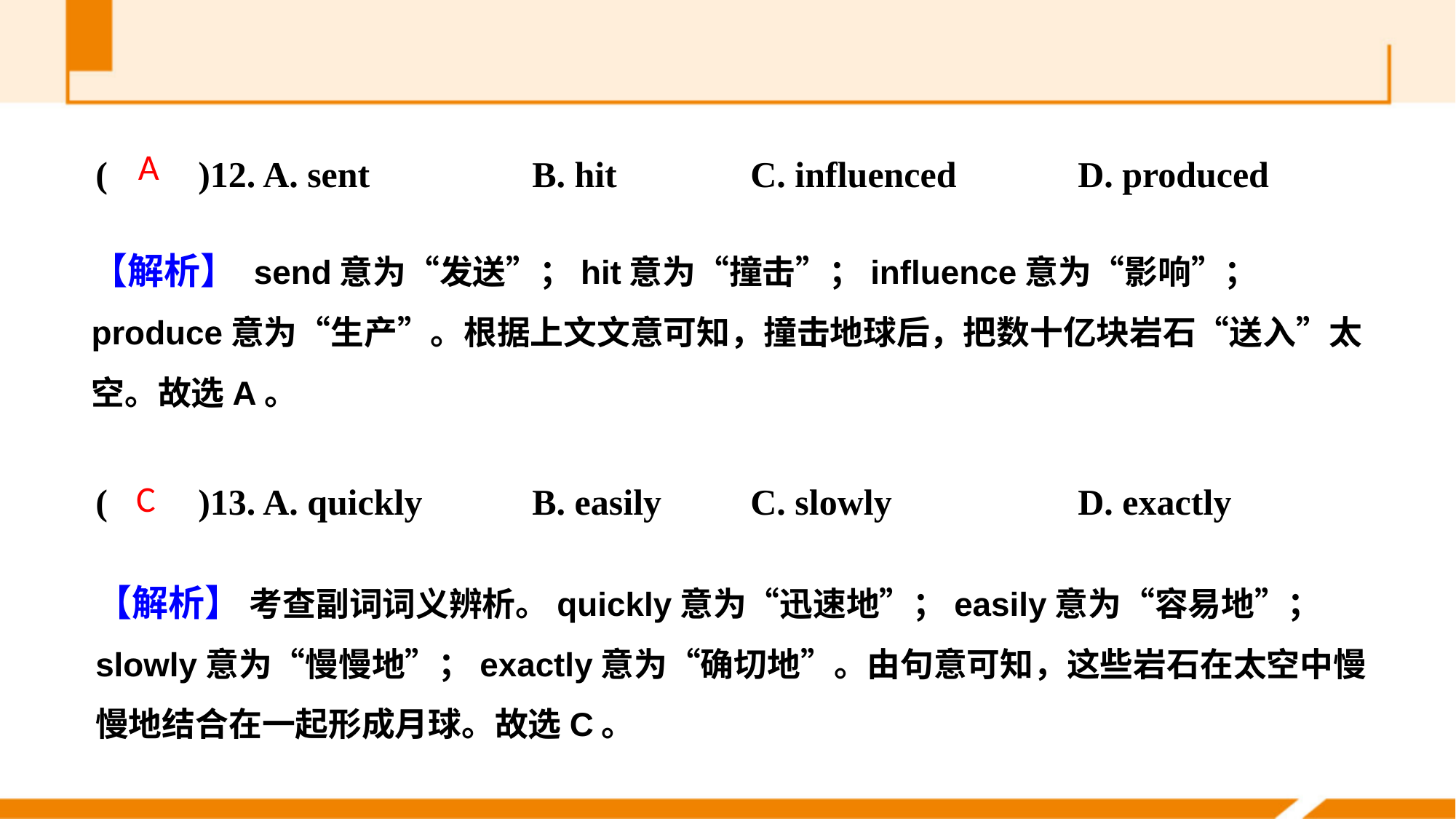

(　　)12. A. sent  		B. hit		C. influenced  	D. produced

(　　)13. A. quickly  	B. easily	C. slowly  		D. exactly
A
【解析】 send意为“发送”；hit意为“撞击”；influence意为“影响”；produce意为“生产”。根据上文文意可知，撞击地球后，把数十亿块岩石“送入”太空。故选A。
C
【解析】 考查副词词义辨析。quickly意为“迅速地”；easily意为“容易地”；slowly意为“慢慢地”；exactly意为“确切地”。由句意可知，这些岩石在太空中慢慢地结合在一起形成月球。故选C。